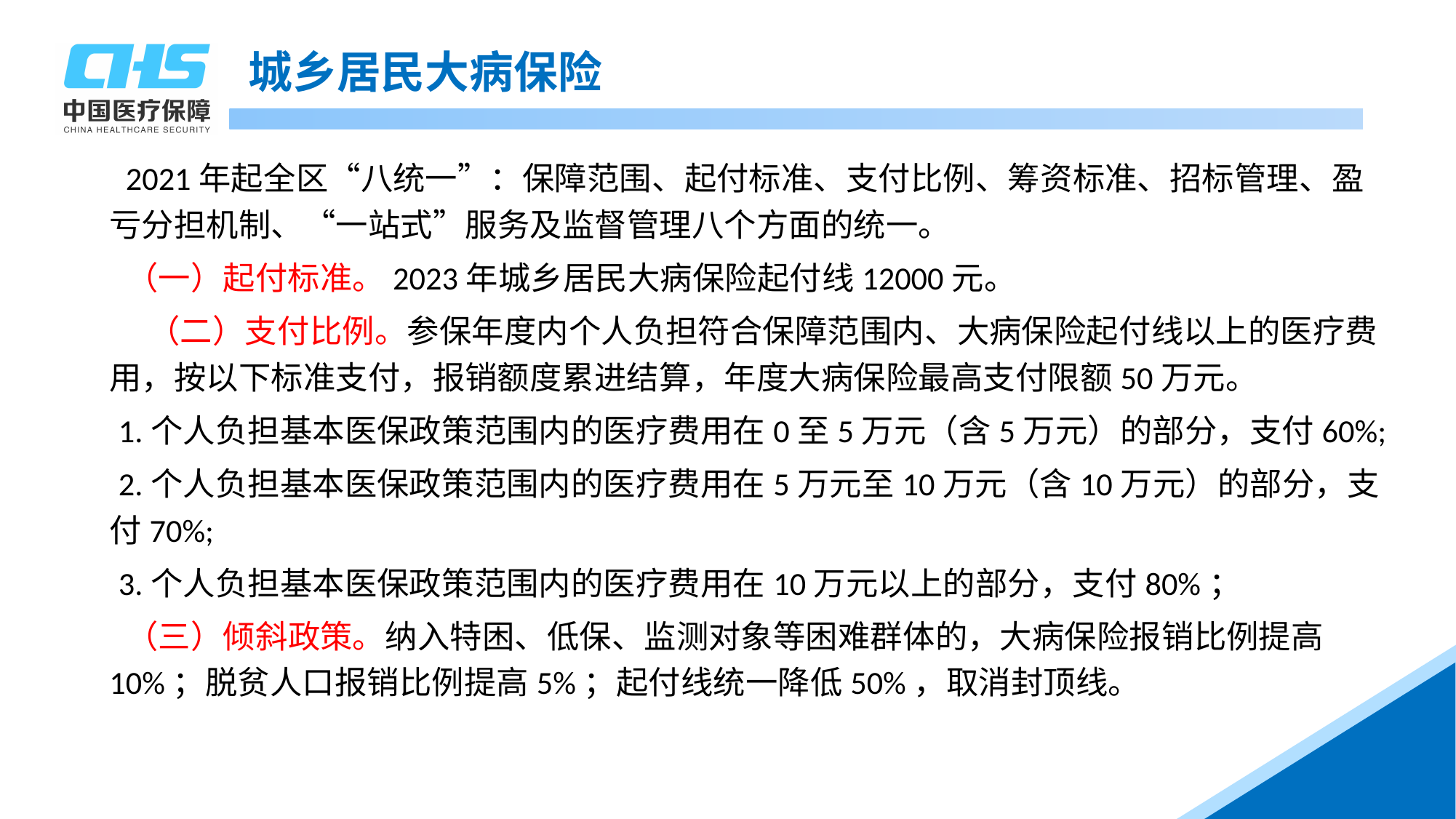

# 城乡居民大病保险
     2021年起全区“八统一”：保障范围、起付标准、支付比例、筹资标准、招标管理、盈亏分担机制、“一站式”服务及监督管理八个方面的统一。
    （一）起付标准。2023年城乡居民大病保险起付线12000元。
       （二）支付比例。参保年度内个人负担符合保障范围内、大病保险起付线以上的医疗费用，按以下标准支付，报销额度累进结算，年度大病保险最高支付限额50万元。
    1.个人负担基本医保政策范围内的医疗费用在0至5万元（含5万元）的部分，支付60%;
    2.个人负担基本医保政策范围内的医疗费用在5万元至10万元（含10万元）的部分，支付70%;
    3.个人负担基本医保政策范围内的医疗费用在10万元以上的部分，支付80%；
    （三）倾斜政策。纳入特困、低保、监测对象等困难群体的，大病保险报销比例提高10%；脱贫人口报销比例提高5%；起付线统一降低50%，取消封顶线。